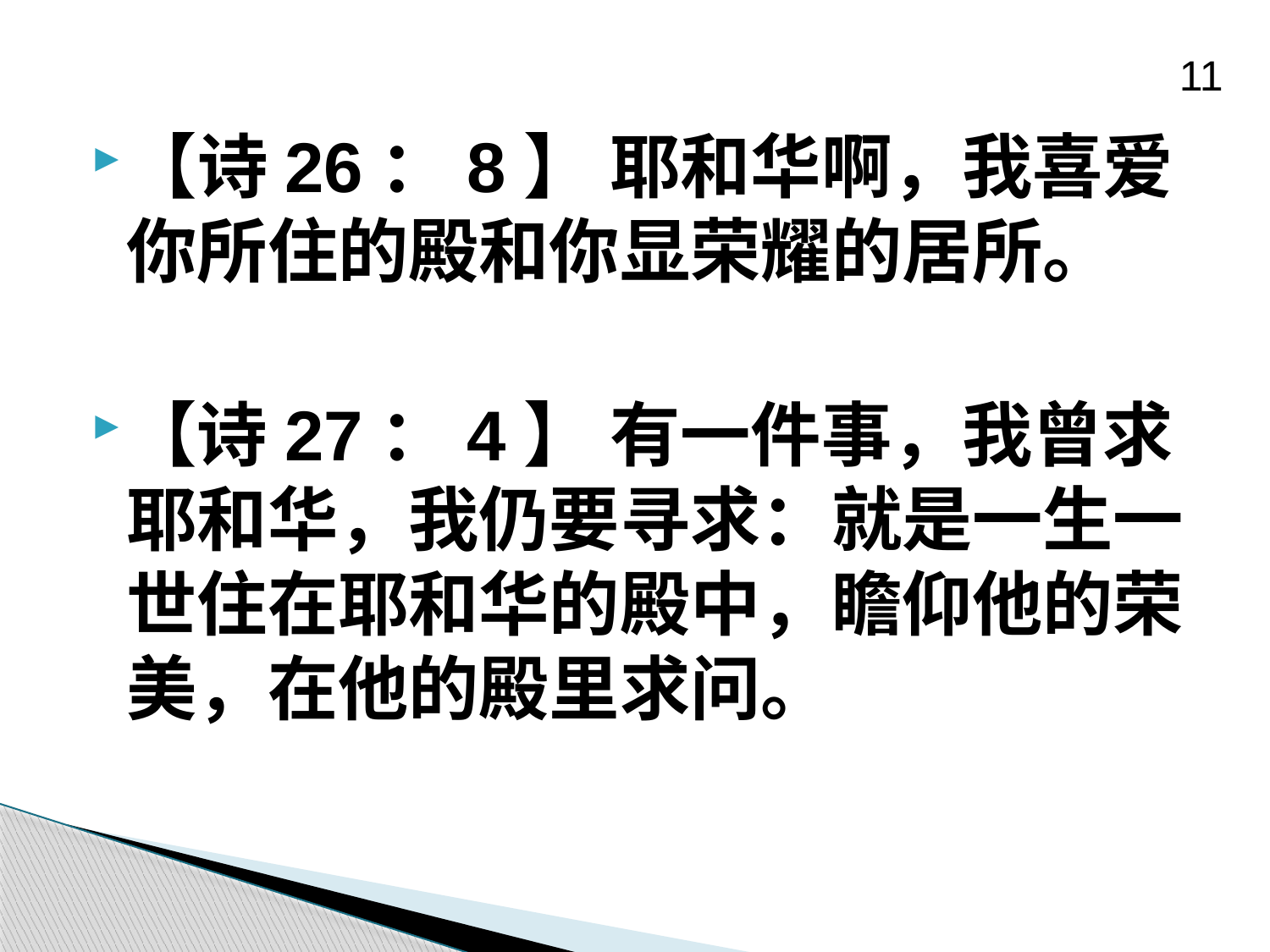

11
【诗26：8】 耶和华啊，我喜爱你所住的殿和你显荣耀的居所。

【诗27：4】 有一件事，我曾求耶和华，我仍要寻求：就是一生一世住在耶和华的殿中，瞻仰他的荣美，在他的殿里求问。